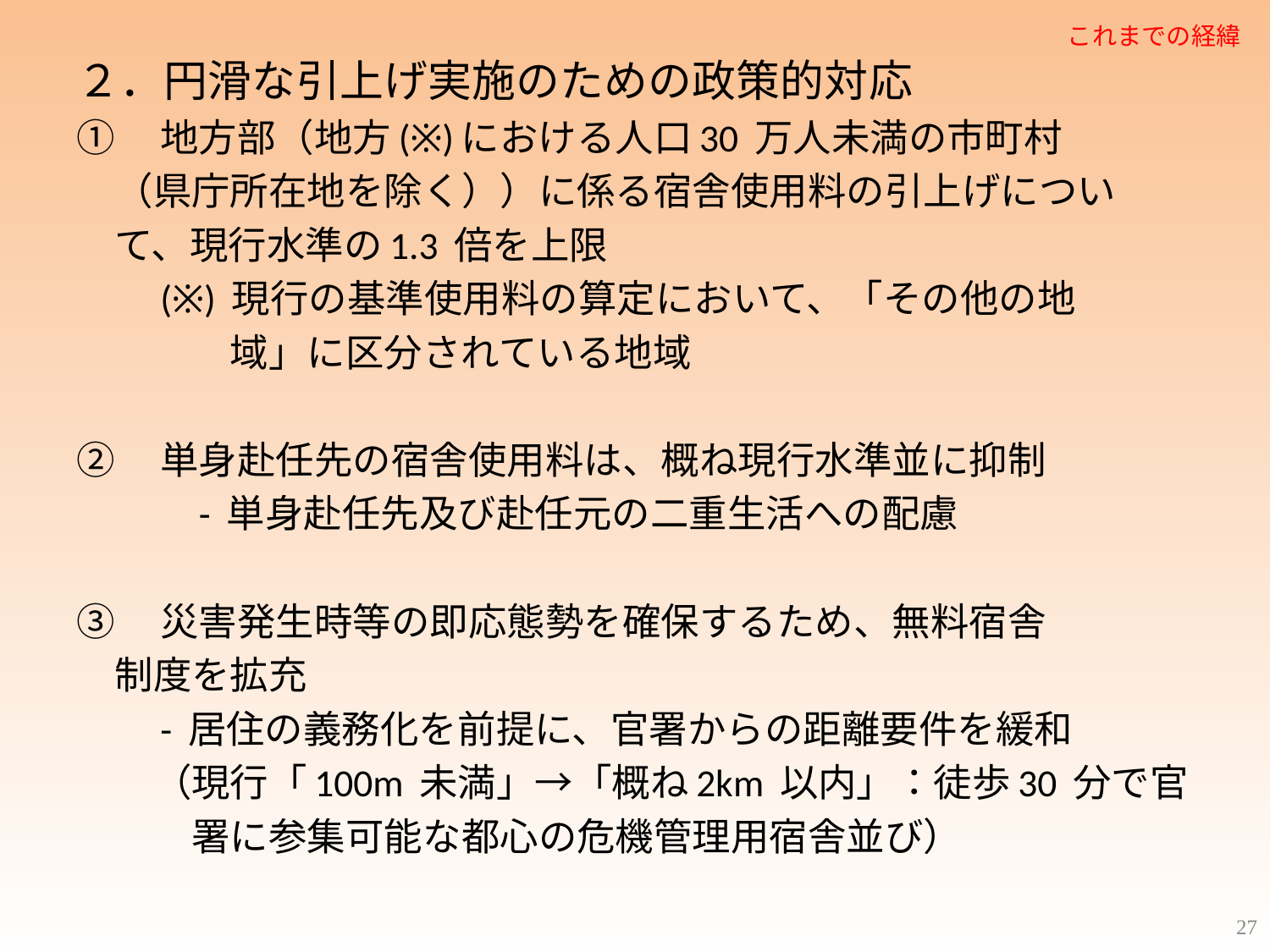

これまでの経緯
２．円滑な引上げ実施のための政策的対応
①　地方部（地方(※)における人口30 万人未満の市町村
　（県庁所在地を除く））に係る宿舎使用料の引上げについ
　て、現行水準の1.3 倍を上限
　　(※) 現行の基準使用料の算定において、「その他の地
　　　　域」に区分されている地域

②　単身赴任先の宿舎使用料は、概ね現行水準並に抑制
　　　- 単身赴任先及び赴任元の二重生活への配慮

③　災害発生時等の即応態勢を確保するため、無料宿舎
　制度を拡充
　　- 居住の義務化を前提に、官署からの距離要件を緩和
　　（現行「100m 未満」→「概ね2km 以内」：徒歩30 分で官
　　　署に参集可能な都心の危機管理用宿舎並び）
27